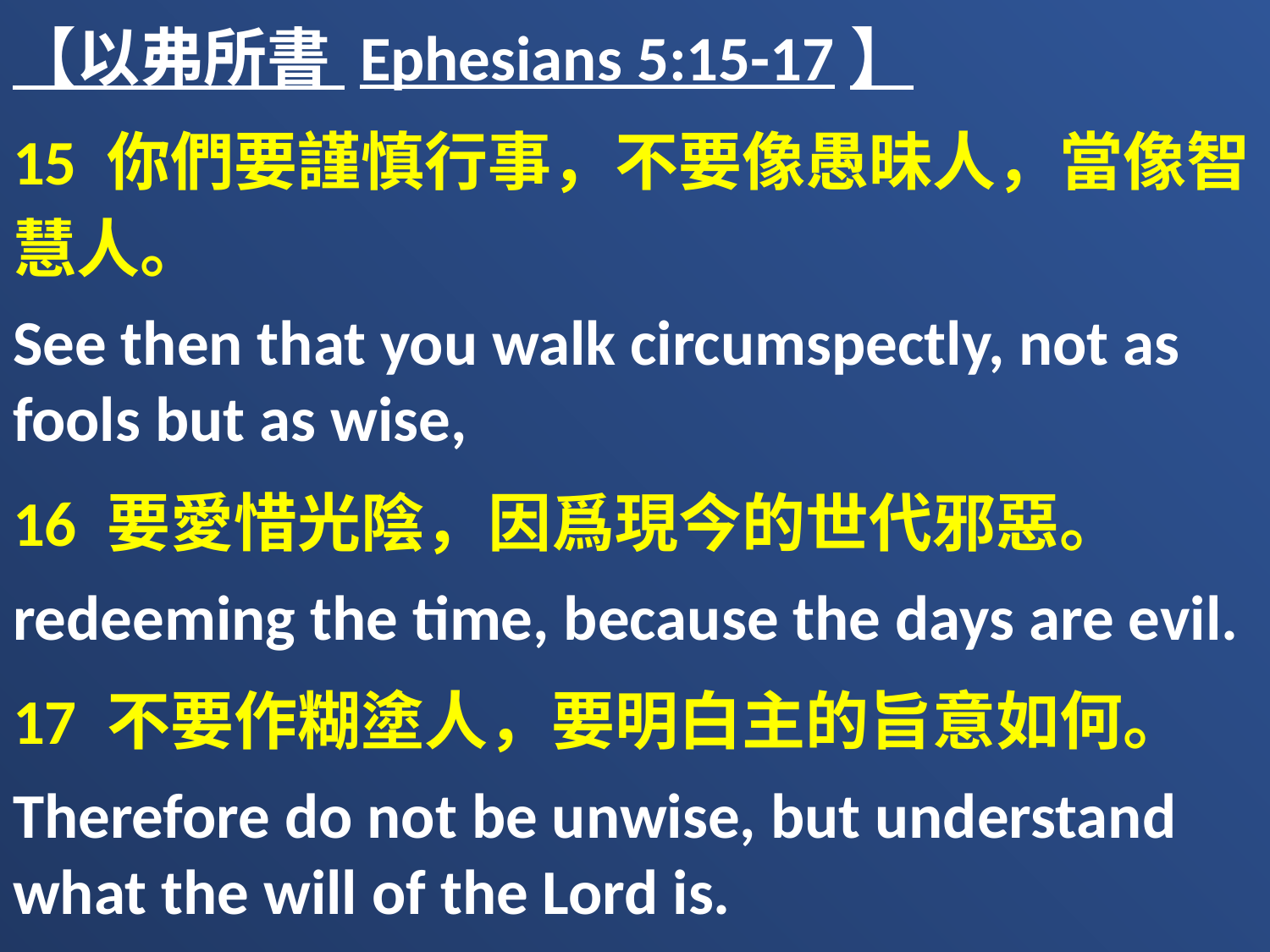

【以弗所書 Ephesians 5:15-17】
15 你們要謹慎行事，不要像愚昧人，當像智慧人。
See then that you walk circumspectly, not as fools but as wise,
16 要愛惜光陰，因爲現今的世代邪惡。
redeeming the time, because the days are evil.
17 不要作糊塗人，要明白主的旨意如何。
Therefore do not be unwise, but understand what the will of the Lord is.